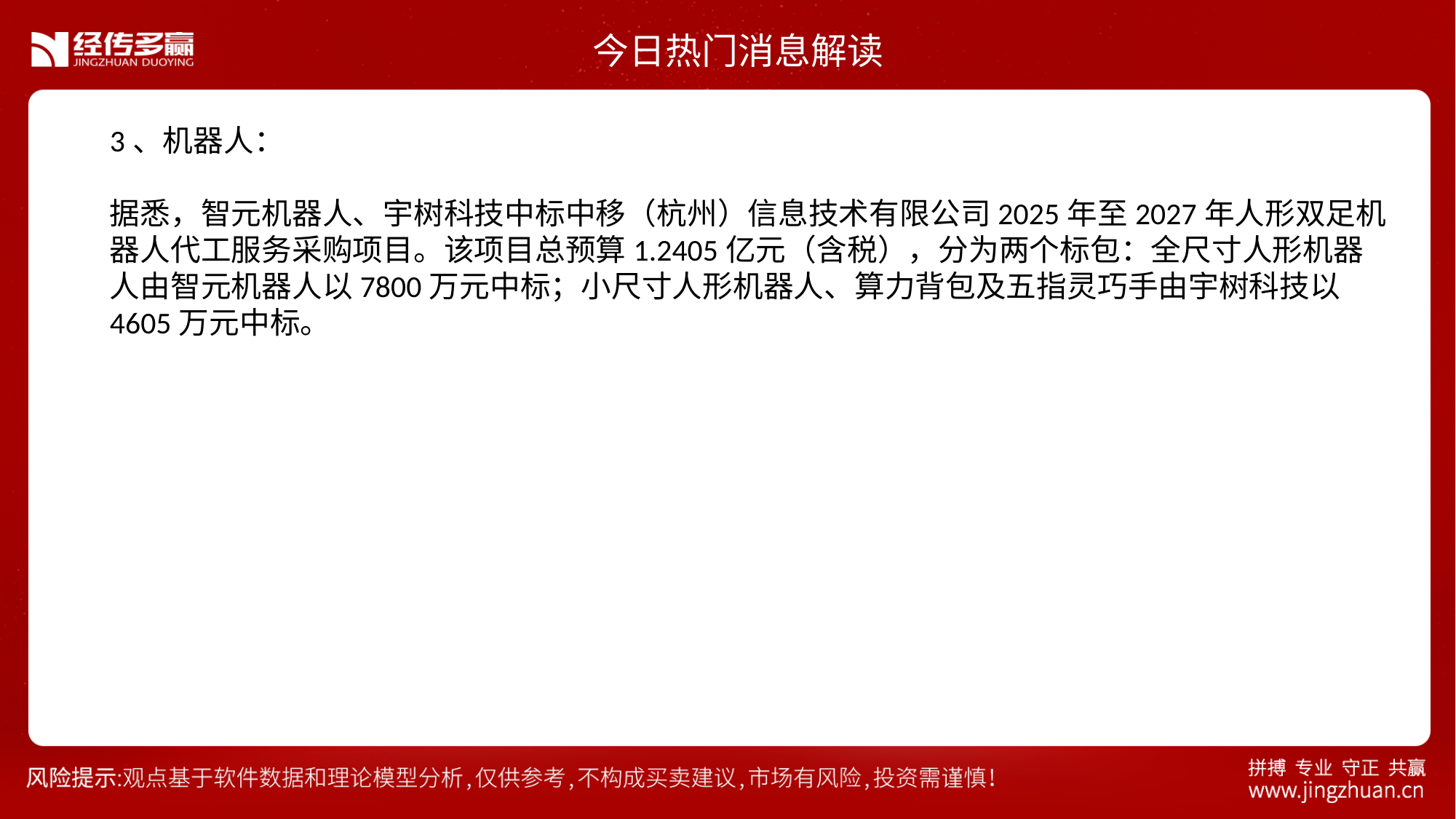

今日热门消息解读
3、机器人：

据悉，智元机器人、宇树科技中标中移（杭州）信息技术有限公司2025年至2027年人形双足机器人代工服务采购项目。该项目总预算1.2405亿元（含税），分为两个标包：全尺寸人形机器人由智元机器人以7800万元中标；小尺寸人形机器人、算力背包及五指灵巧手由宇树科技以4605万元中标。